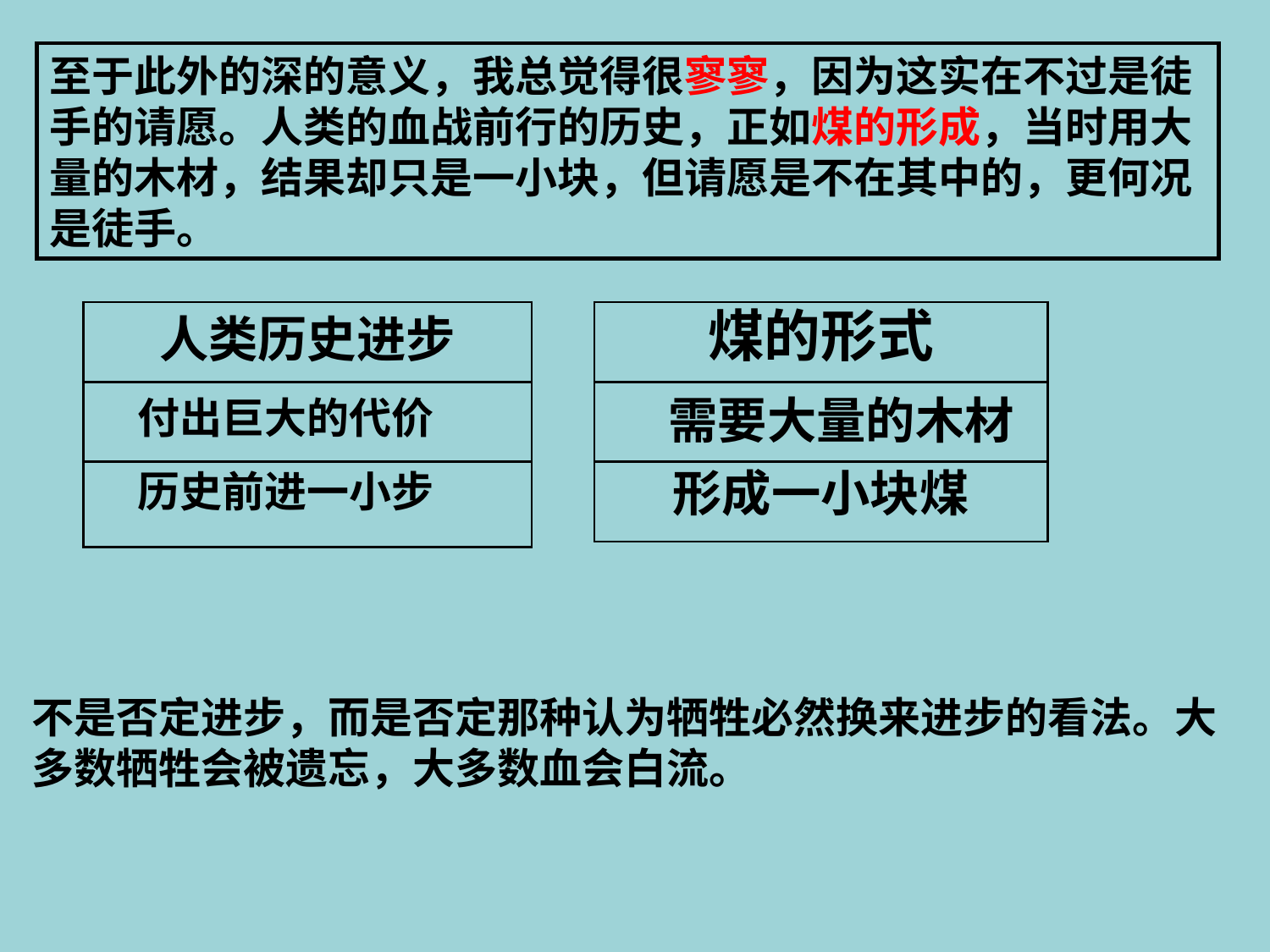

至于此外的深的意义，我总觉得很寥寥，因为这实在不过是徒手的请愿。人类的血战前行的历史，正如煤的形成，当时用大量的木材，结果却只是一小块，但请愿是不在其中的，更何况是徒手。
煤的形式
|  |
| --- |
|  |
|  |
人类历史进步
|  |
| --- |
|  |
|  |
需要大量的木材
付出巨大的代价
形成一小块煤
历史前进一小步
不是否定进步，而是否定那种认为牺牲必然换来进步的看法。大多数牺牲会被遗忘，大多数血会白流。